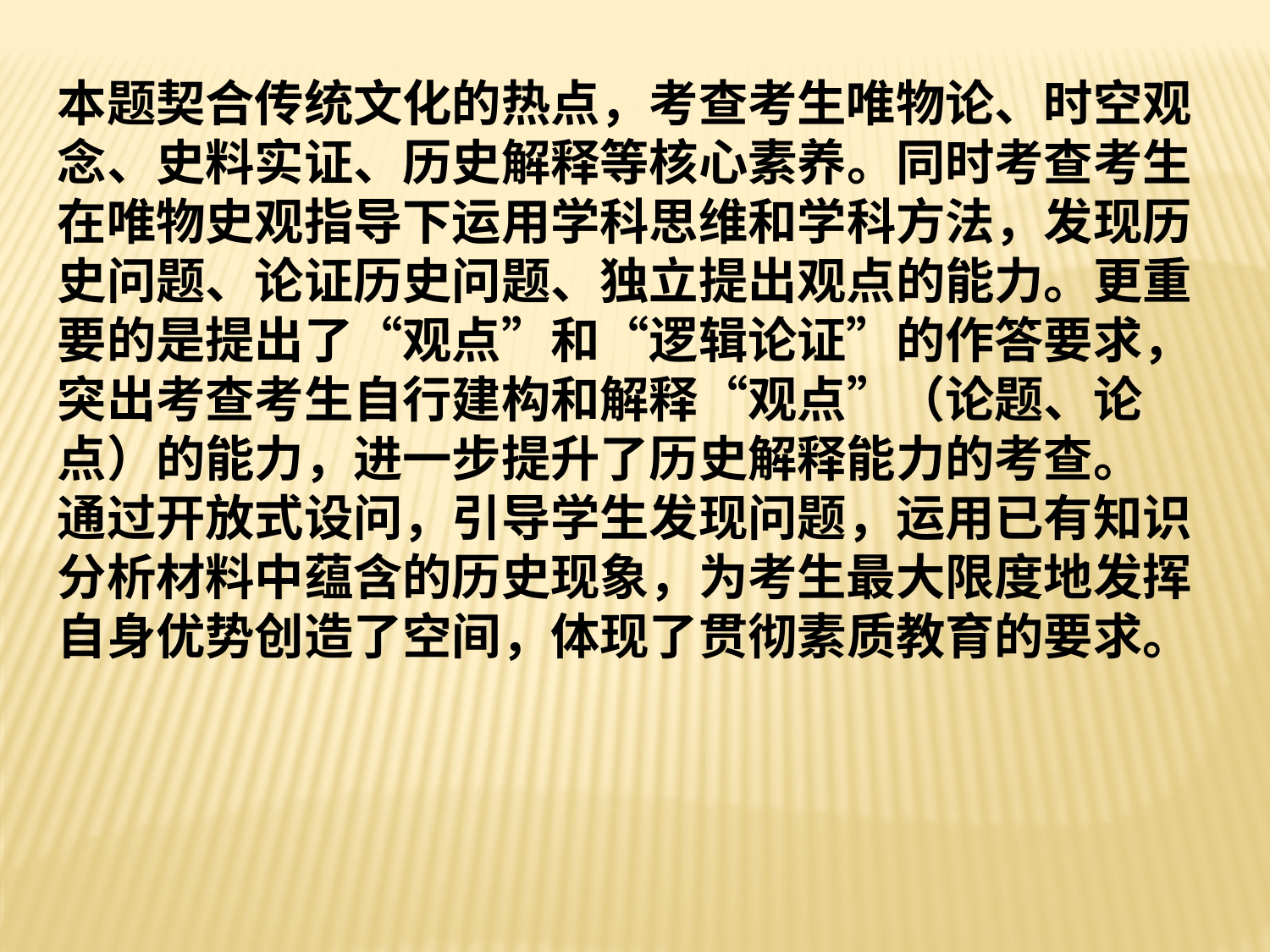

本题契合传统文化的热点，考查考生唯物论、时空观念、史料实证、历史解释等核心素养。同时考查考生在唯物史观指导下运用学科思维和学科方法，发现历史问题、论证历史问题、独立提出观点的能力。更重要的是提出了“观点”和“逻辑论证”的作答要求，突出考查考生自行建构和解释“观点”（论题、论点）的能力，进一步提升了历史解释能力的考查。
通过开放式设问，引导学生发现问题，运用已有知识分析材料中蕴含的历史现象，为考生最大限度地发挥自身优势创造了空间，体现了贯彻素质教育的要求。